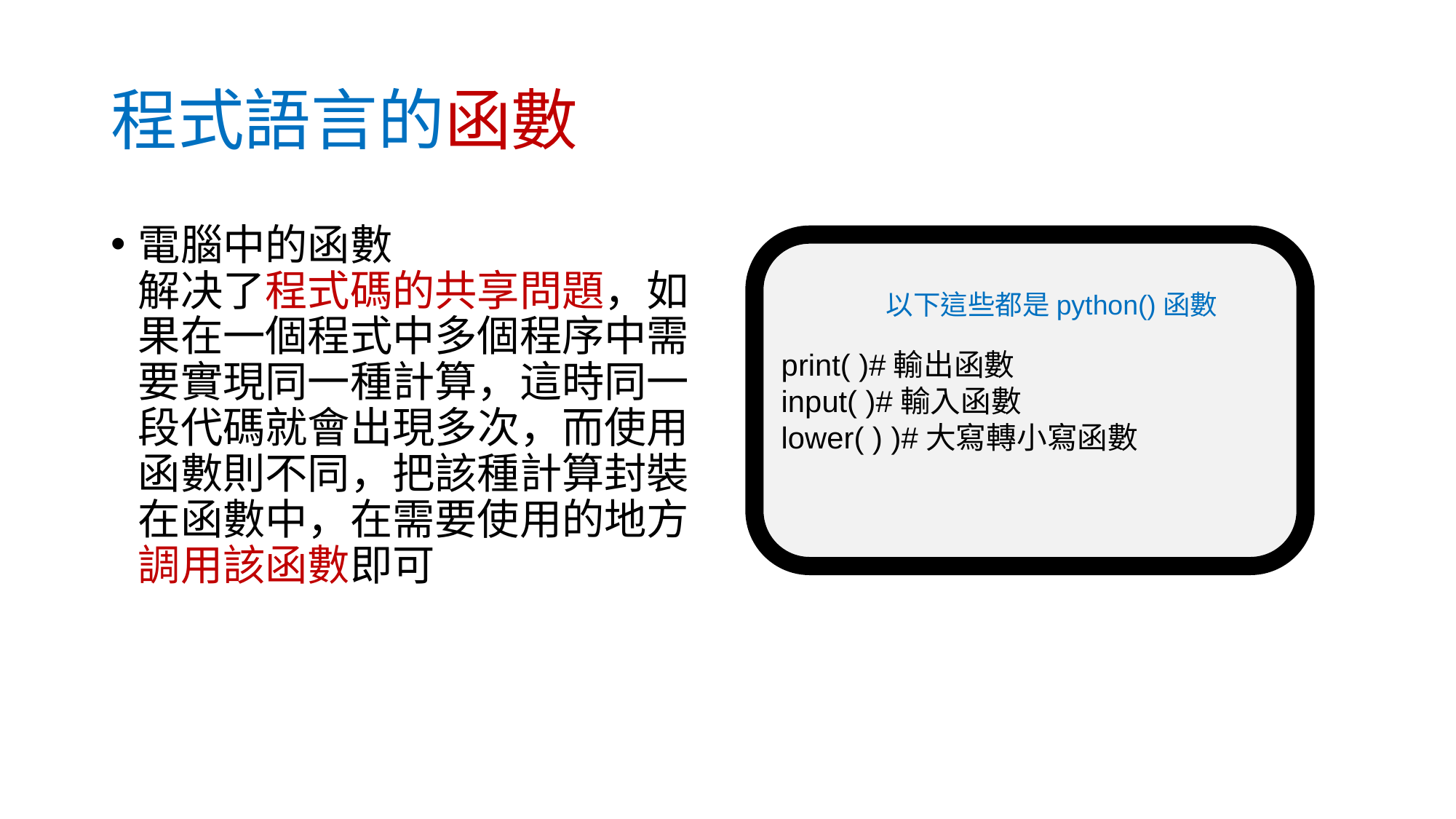

# 程式語言的函數
電腦中的函數
解决了程式碼的共享問題，如果在一個程式中多個程序中需要實現同一種計算，這時同一段代碼就會出現多次，而使用函數則不同，把該種計算封裝在函數中，在需要使用的地方調用該函數即可
print( )#輸出函數
input( )#輸入函數
lower( ) )#大寫轉小寫函數
以下這些都是python()函數
字串
string
s.relpace(): 替換子字串
s.upper(): 轉大寫
s.lower(): 轉小寫
s.split(): 切割字串
len(): 計算字串長度
s.strip(): 去掉字串的前後空白